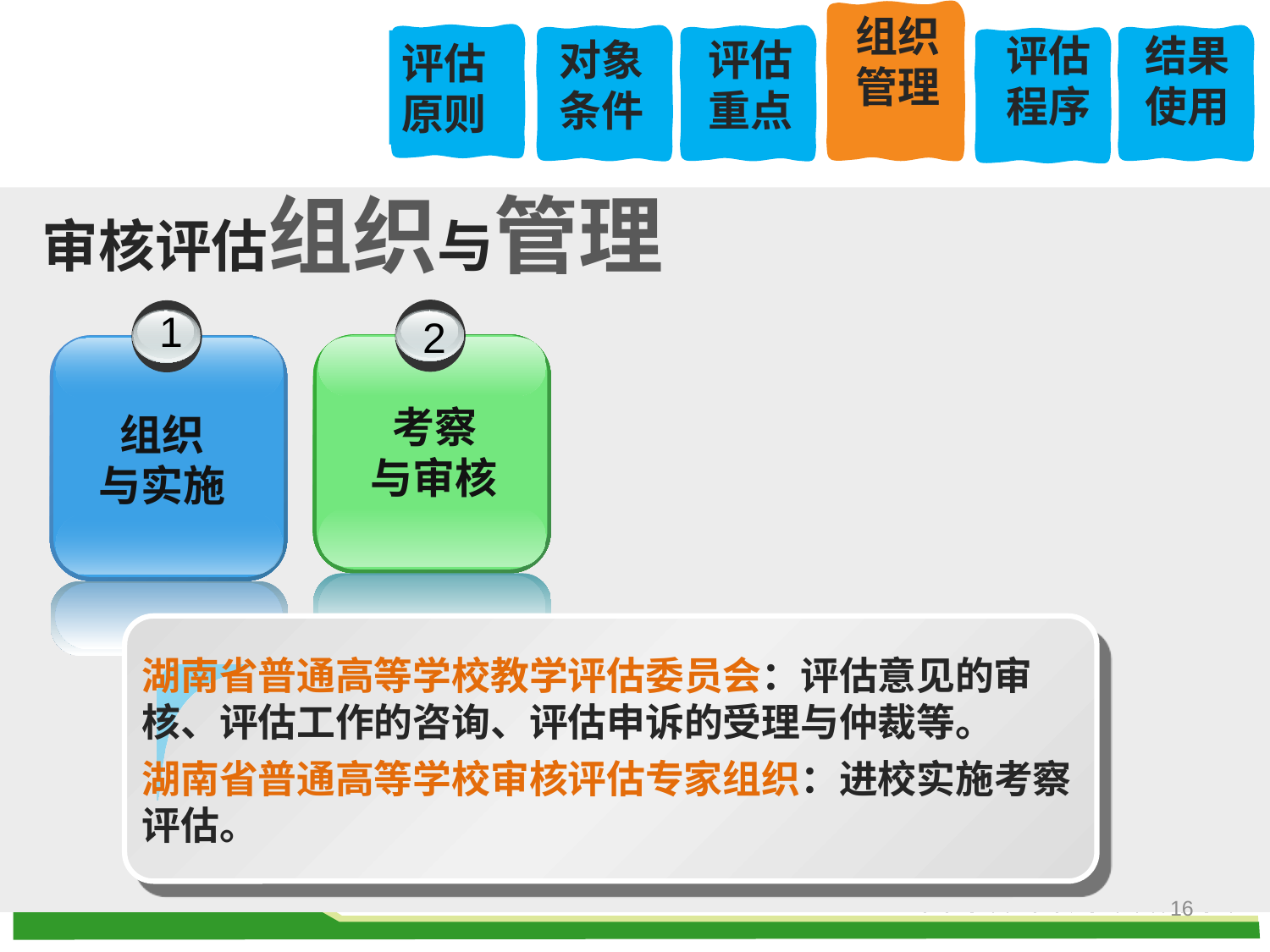

组织管理
课程
介绍
评估程序

课程
介绍
结果使用

课程
介绍

评估原则

对象条件
课程
介绍

评估重点
课程
介绍

审核评估组织与管理

1

组织
与实施

2

考察
与审核

湖南省普通高等学校教学评估委员会：评估意见的审核、评估工作的咨询、评估申诉的受理与仲裁等。
湖南省普通高等学校审核评估专家组织：进校实施考察评估。

16